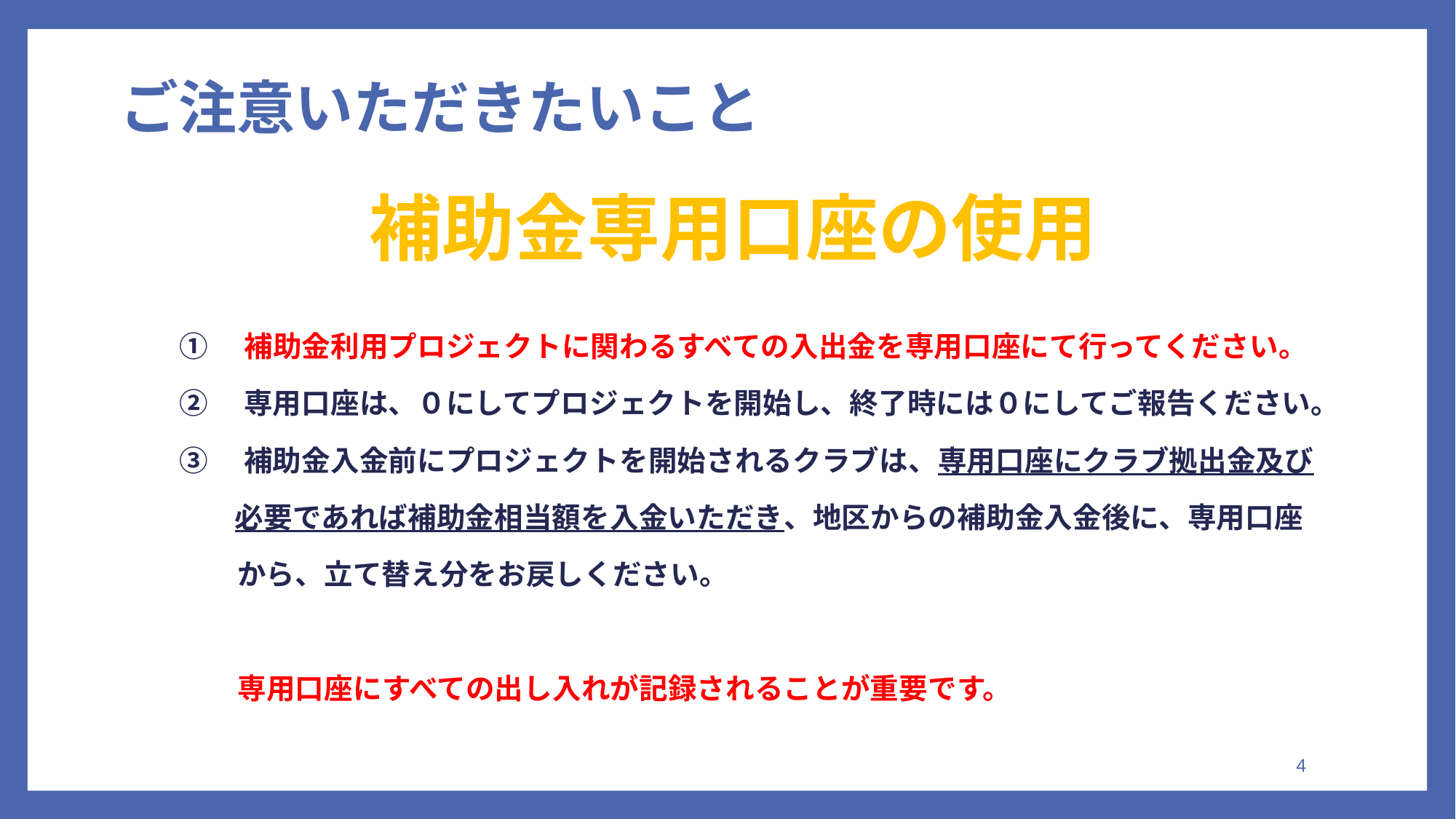

# ご注意いただきたいこと
補助金専用口座の使用
①　補助金利用プロジェクトに関わるすべての入出金を専用口座にて行ってください。
②　専用口座は、０にしてプロジェクトを開始し、終了時には０にしてご報告ください。
③　補助金入金前にプロジェクトを開始されるクラブは、専用口座にクラブ拠出金及び
  　 必要であれば補助金相当額を入金いただき、地区からの補助金入金後に、専用口座
　　から、立て替え分をお戻しください。

　　専用口座にすべての出し入れが記録されることが重要です。

4